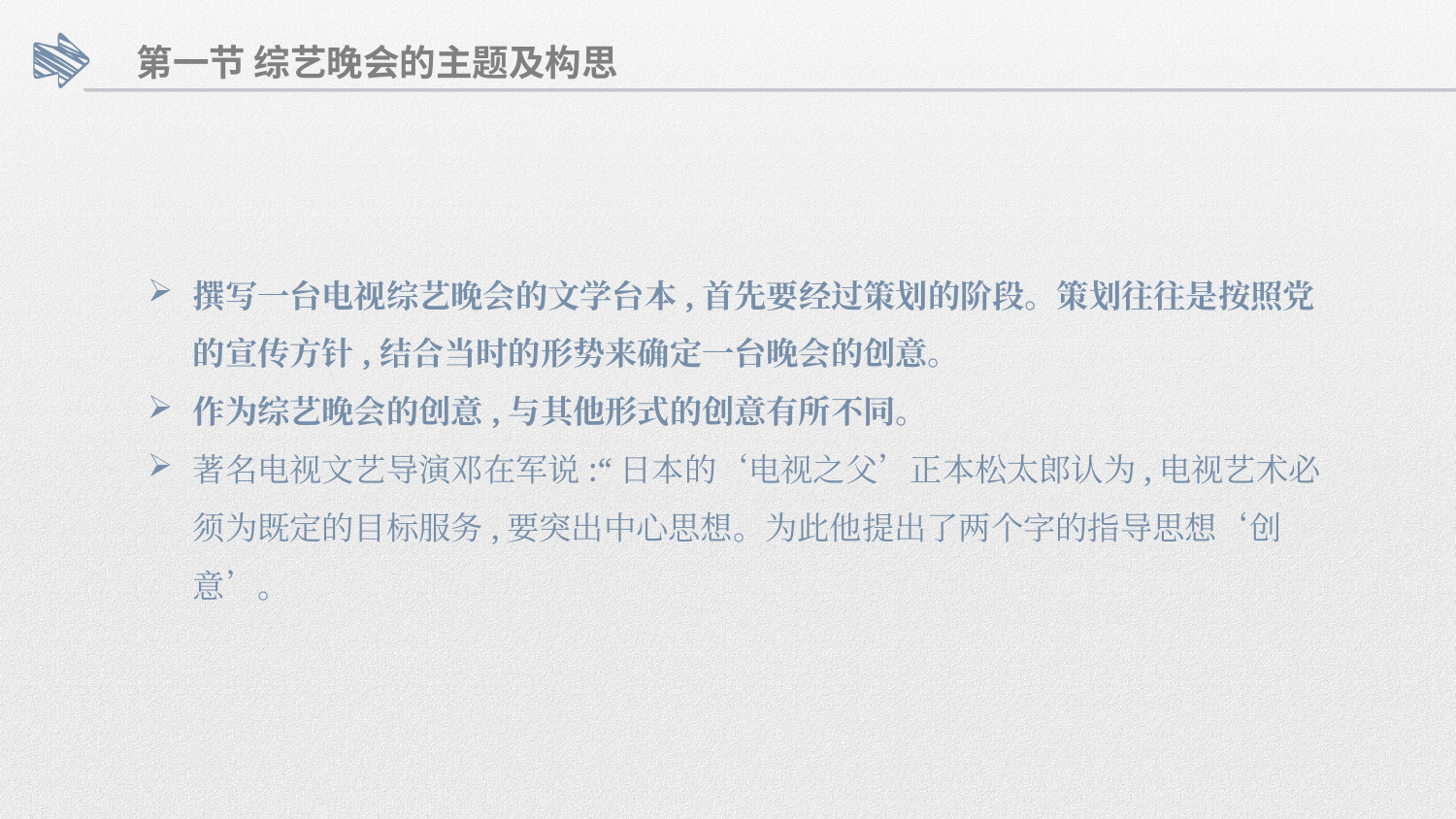

第一节 综艺晚会的主题及构思
撰写一台电视综艺晚会的文学台本,首先要经过策划的阶段。策划往往是按照党的宣传方针,结合当时的形势来确定一台晚会的创意。
作为综艺晚会的创意,与其他形式的创意有所不同。
著名电视文艺导演邓在军说:“日本的‘电视之父’正本松太郎认为,电视艺术必须为既定的目标服务,要突出中心思想。为此他提出了两个字的指导思想‘创意’。